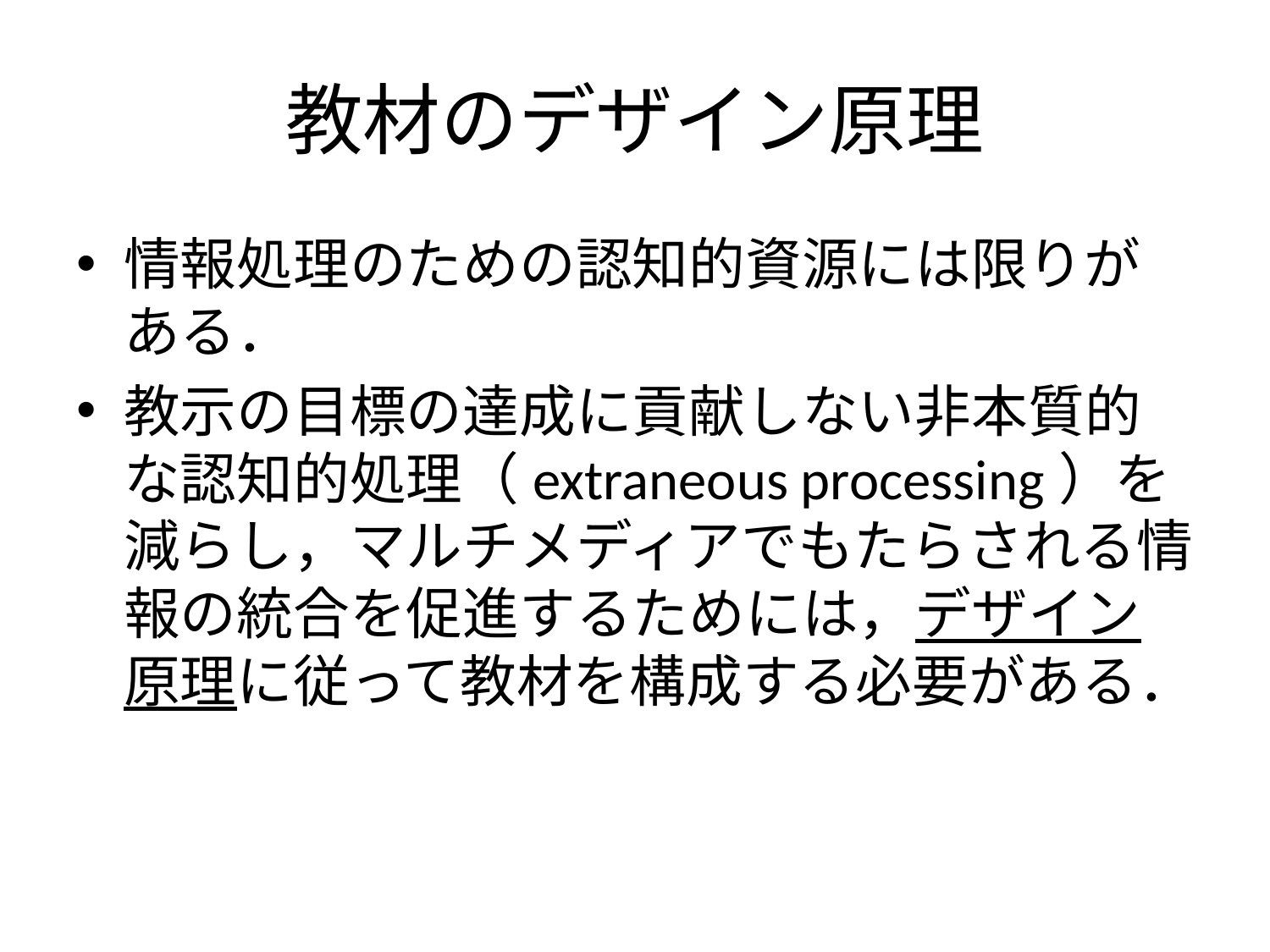

# 教材のデザイン原理
情報処理のための認知的資源には限りがある．
教示の目標の達成に貢献しない非本質的な認知的処理（extraneous processing）を減らし，マルチメディアでもたらされる情報の統合を促進するためには，デザイン原理に従って教材を構成する必要がある．